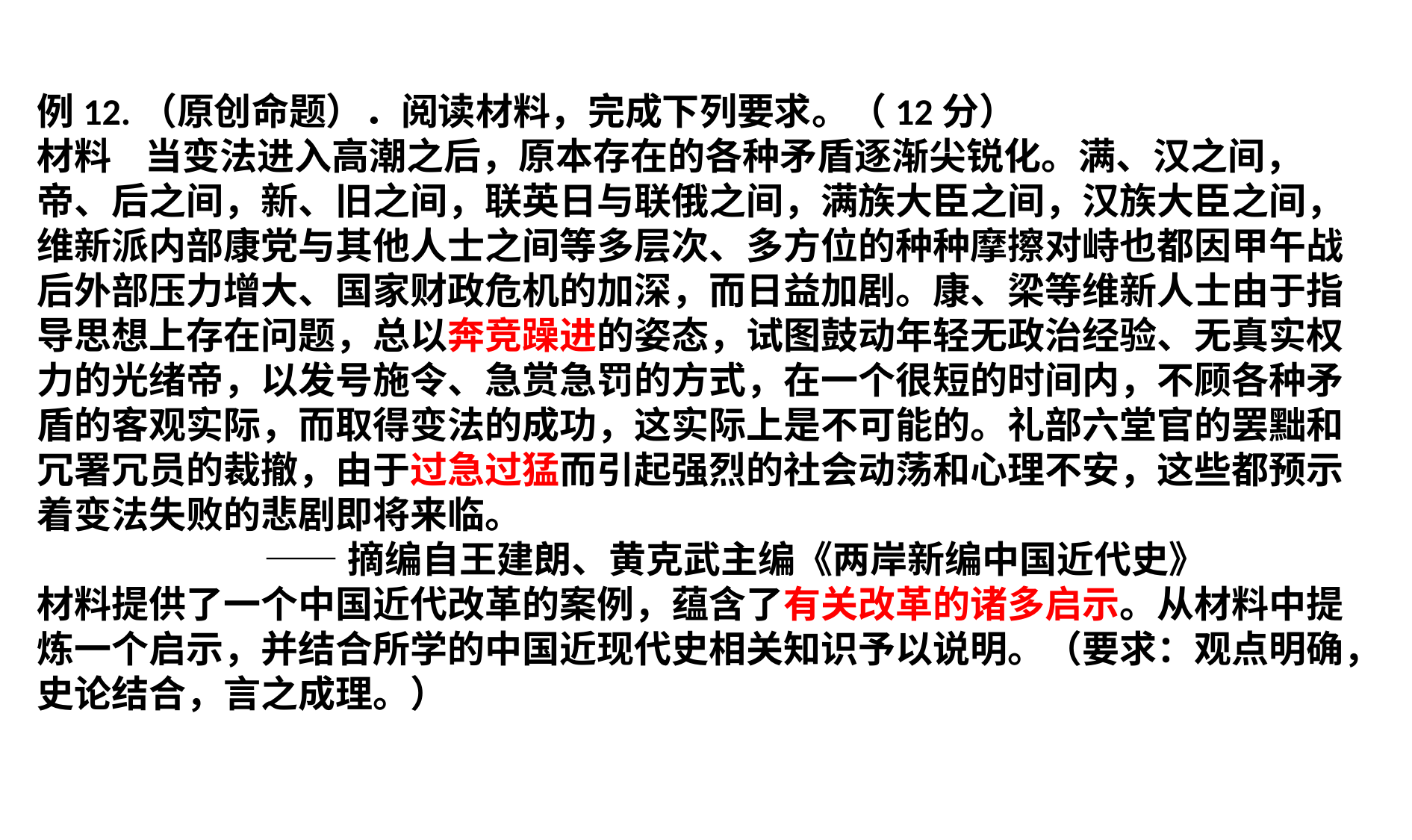

例12.（原创命题）．阅读材料，完成下列要求。（12分） 材料    当变法进入高潮之后，原本存在的各种矛盾逐渐尖锐化。满、汉之间，帝、后之间，新、旧之间，联英日与联俄之间，满族大臣之间，汉族大臣之间，维新派内部康党与其他人士之间等多层次、多方位的种种摩擦对峙也都因甲午战后外部压力增大、国家财政危机的加深，而日益加剧。康、梁等维新人士由于指导思想上存在问题，总以奔竞躁进的姿态，试图鼓动年轻无政治经验、无真实权力的光绪帝，以发号施令、急赏急罚的方式，在一个很短的时间内，不顾各种矛盾的客观实际，而取得变法的成功，这实际上是不可能的。礼部六堂官的罢黜和冗署冗员的裁撤，由于过急过猛而引起强烈的社会动荡和心理不安，这些都预示着变法失败的悲剧即将来临。                            ——摘编自王建朗、黄克武主编《两岸新编中国近代史》 材料提供了一个中国近代改革的案例，蕴含了有关改革的诸多启示。从材料中提炼一个启示，并结合所学的中国近现代史相关知识予以说明。（要求：观点明确，史论结合，言之成理。）